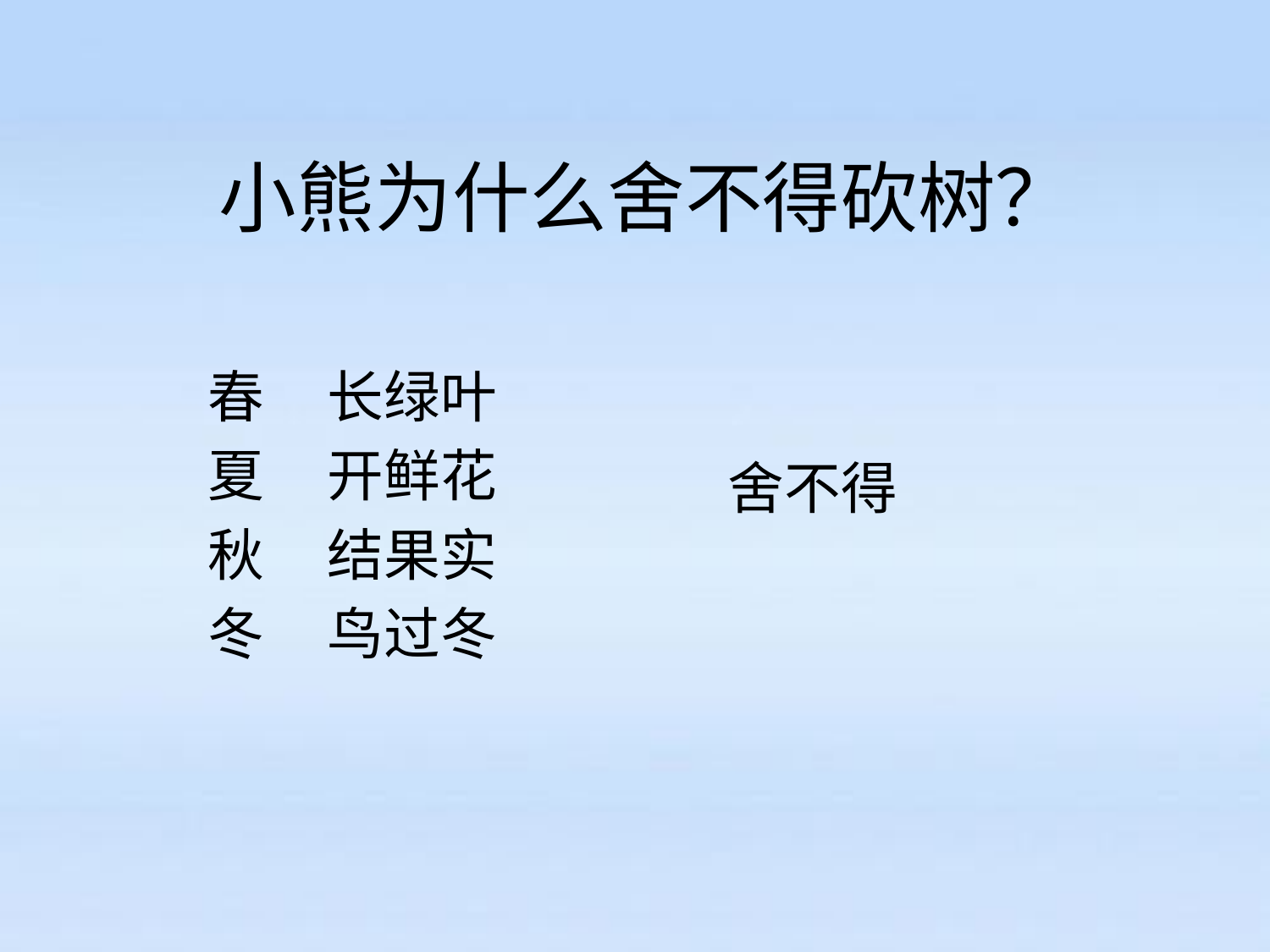

# 小熊为什么舍不得砍树？
春     长绿叶
夏     开鲜花
秋     结果实
冬     鸟过冬
舍不得